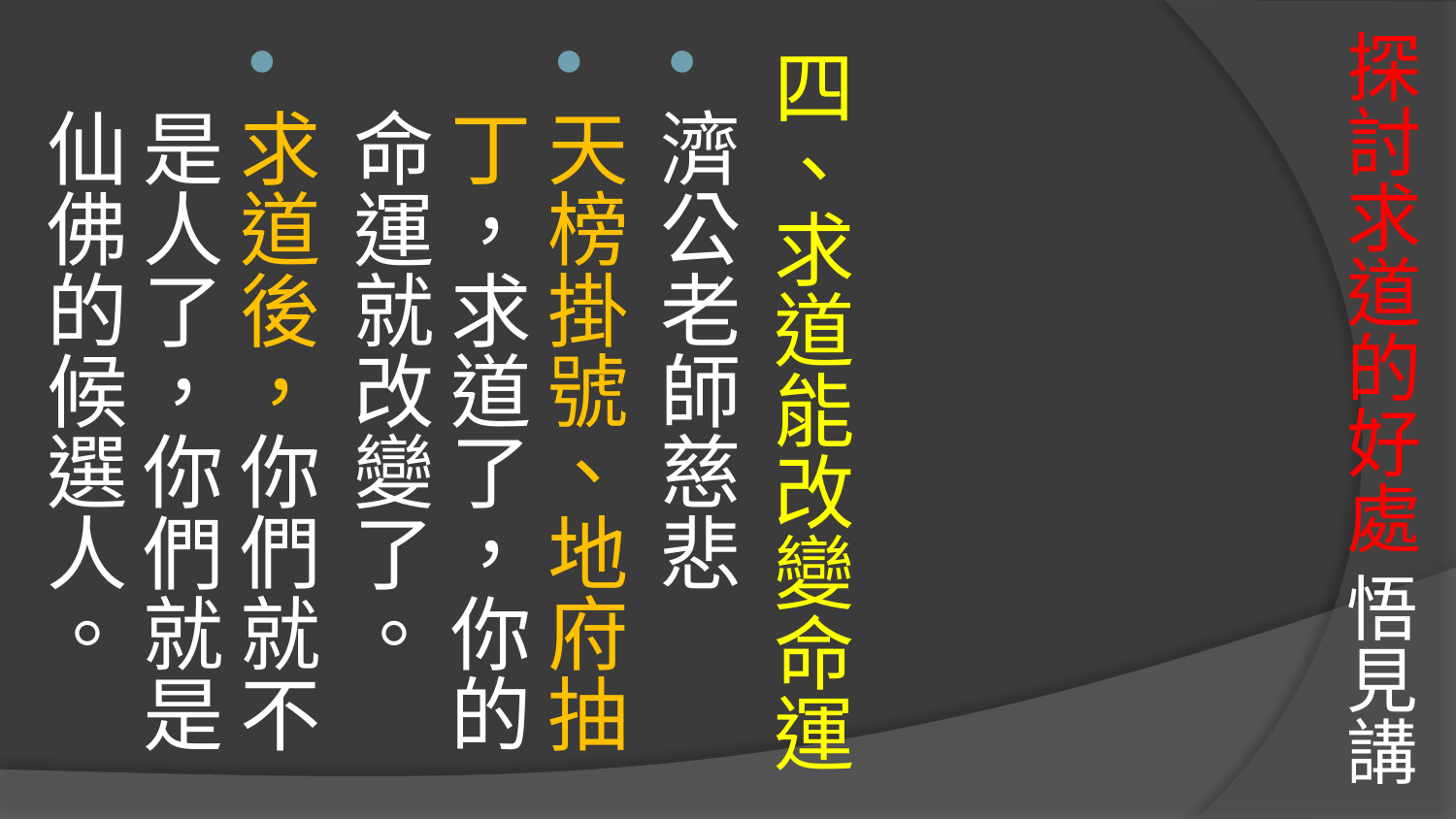

# 探討求道的好處 悟見講
四、求道能改變命運
濟公老師慈悲
天榜掛號、地府抽丁，求道了，你的命運就改變了。
求道後，你們就不是人了，你們就是仙佛的候選人。